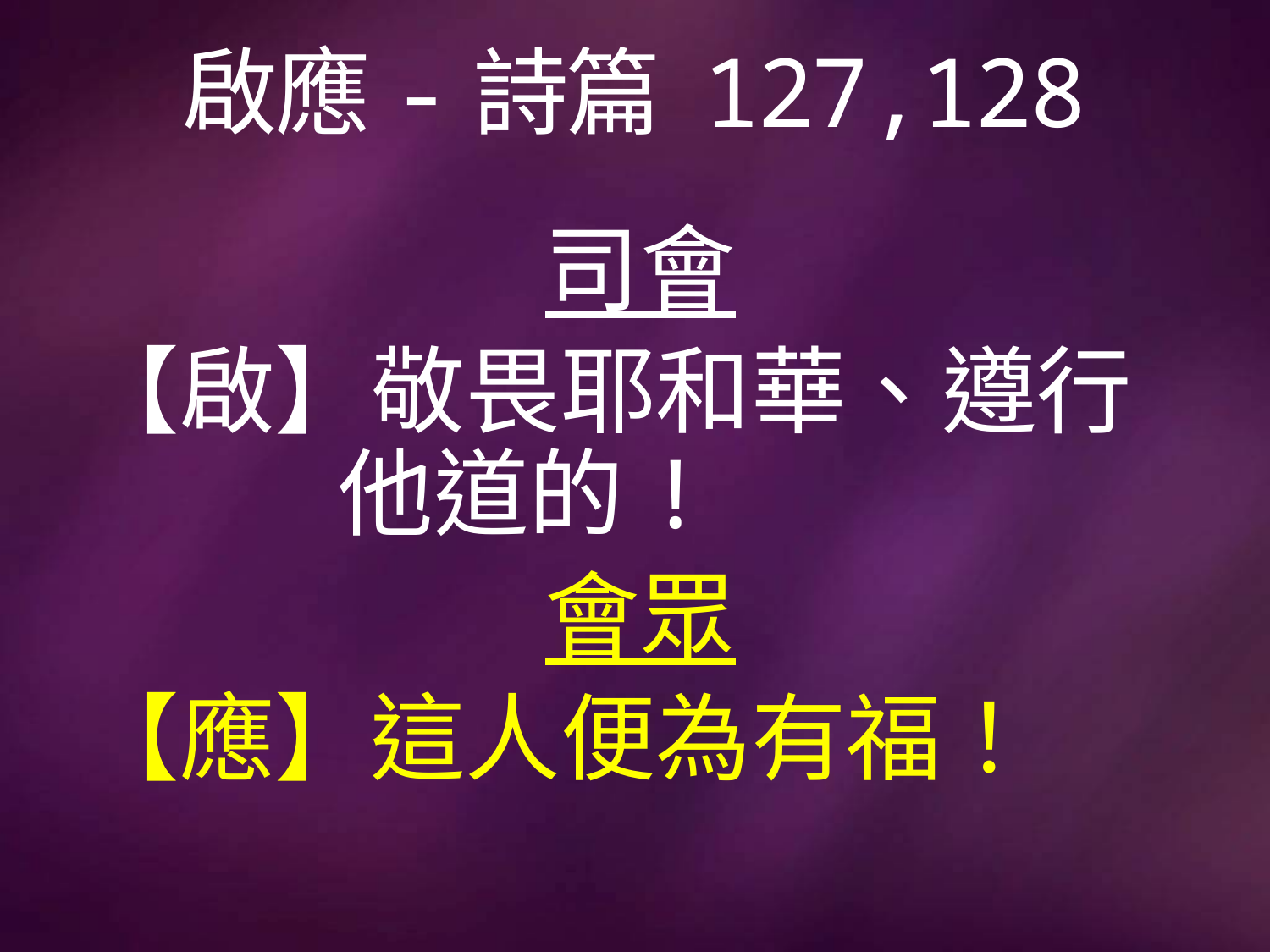

# 啟應-詩篇 127,128
司會
【啟】敬畏耶和華、遵行		他道的!
會眾
【應】這人便為有福！